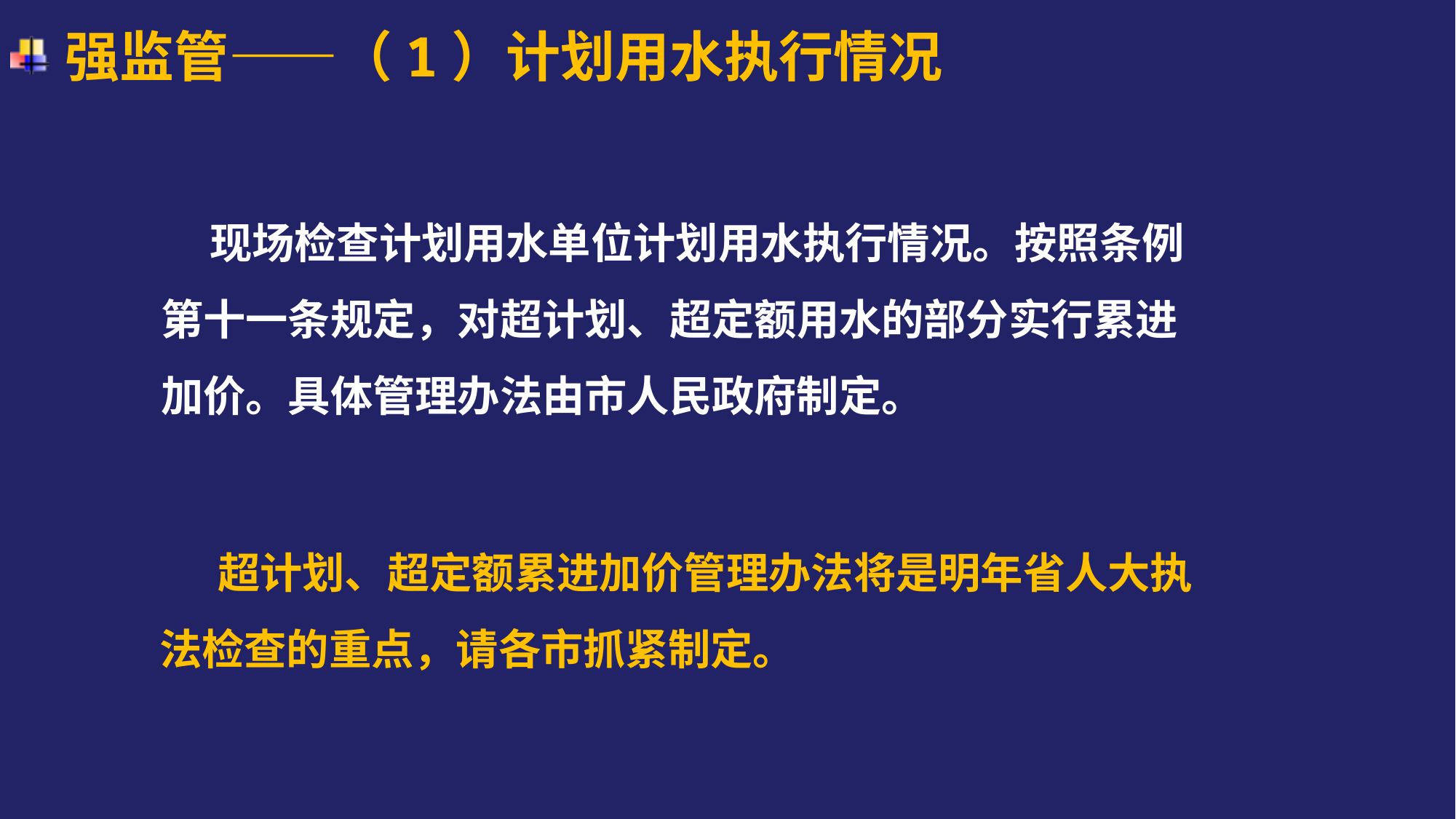

强监管——（1）计划用水执行情况
      现场检查计划用水单位计划用水执行情况。按照条例第十一条规定，对超计划、超定额用水的部分实行累进加价。具体管理办法由市人民政府制定。
     超计划、超定额累进加价管理办法将是明年省人大执法检查的重点，请各市抓紧制定。